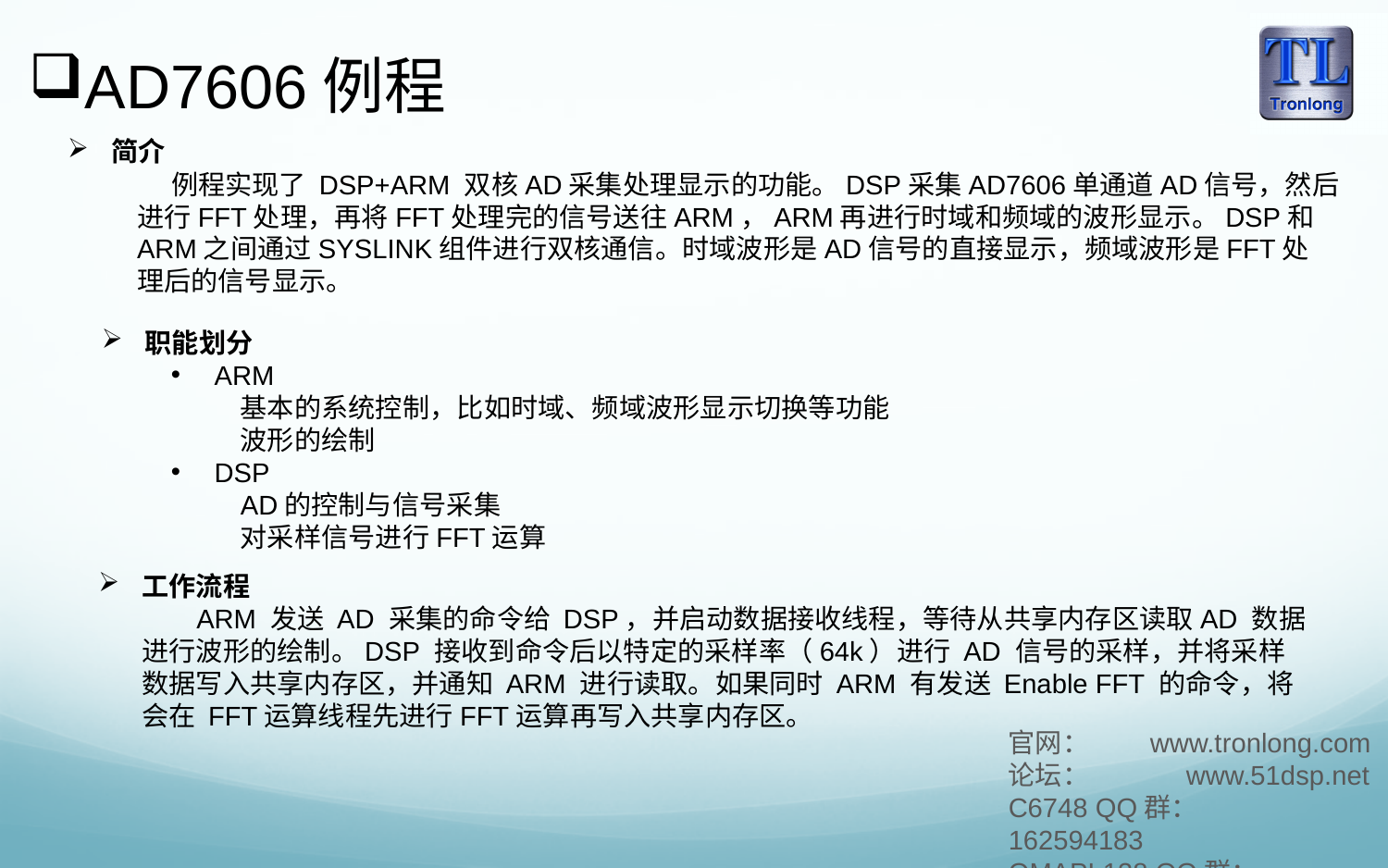

AD7606例程
简介
          例程实现了 DSP+ARM 双核AD采集处理显示的功能。DSP采集AD7606单通道AD信号，然后
进行FFT处理，再将FFT处理完的信号送往ARM，ARM再进行时域和频域的波形显示。DSP和
ARM之间通过SYSLINK组件进行双核通信。时域波形是AD信号的直接显示，频域波形是FFT处
理后的信号显示。
职能划分
ARM
	基本的系统控制，比如时域、频域波形显示切换等功能
	波形的绘制
DSP
	AD的控制与信号采集
	对采样信号进行FFT运算
工作流程
        ARM 发送 AD 采集的命令给 DSP，并启动数据接收线程，等待从共享内存区读取AD 数据进行波形的绘制。DSP 接收到命令后以特定的采样率（64k）进行 AD 信号的采样，并将采样数据写入共享内存区，并通知 ARM 进行读取。如果同时 ARM 有发送 Enable FFT 的命令，将会在 FFT运算线程先进行FFT运算再写入共享内存区。